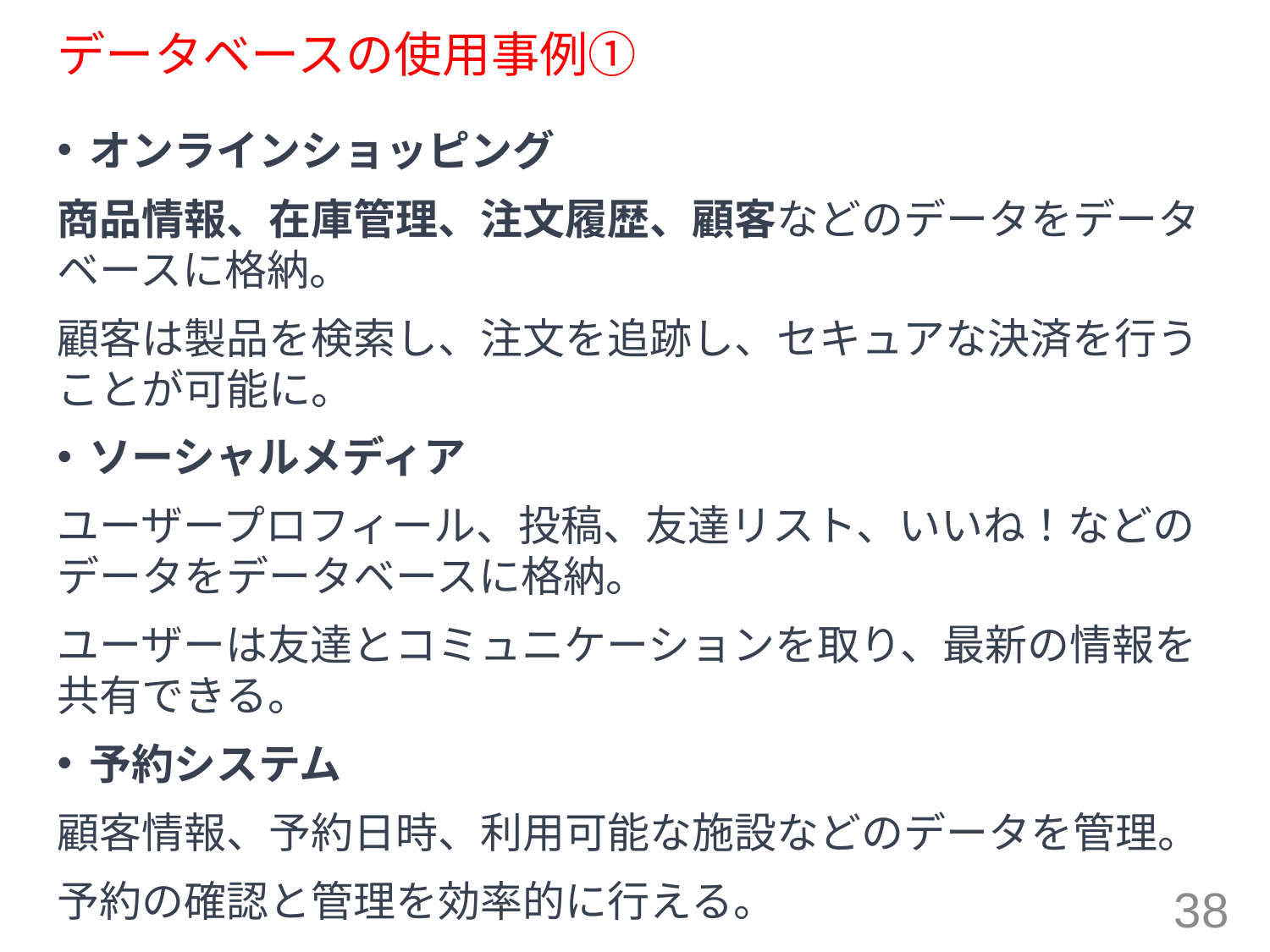

# データベースの使用事例①
オンラインショッピング
商品情報、在庫管理、注文履歴、顧客などのデータをデータベースに格納。
顧客は製品を検索し、注文を追跡し、セキュアな決済を行うことが可能に。
ソーシャルメディア
ユーザープロフィール、投稿、友達リスト、いいね！などのデータをデータベースに格納。
ユーザーは友達とコミュニケーションを取り、最新の情報を共有できる。
予約システム
顧客情報、予約日時、利用可能な施設などのデータを管理。
予約の確認と管理を効率的に行える。

38